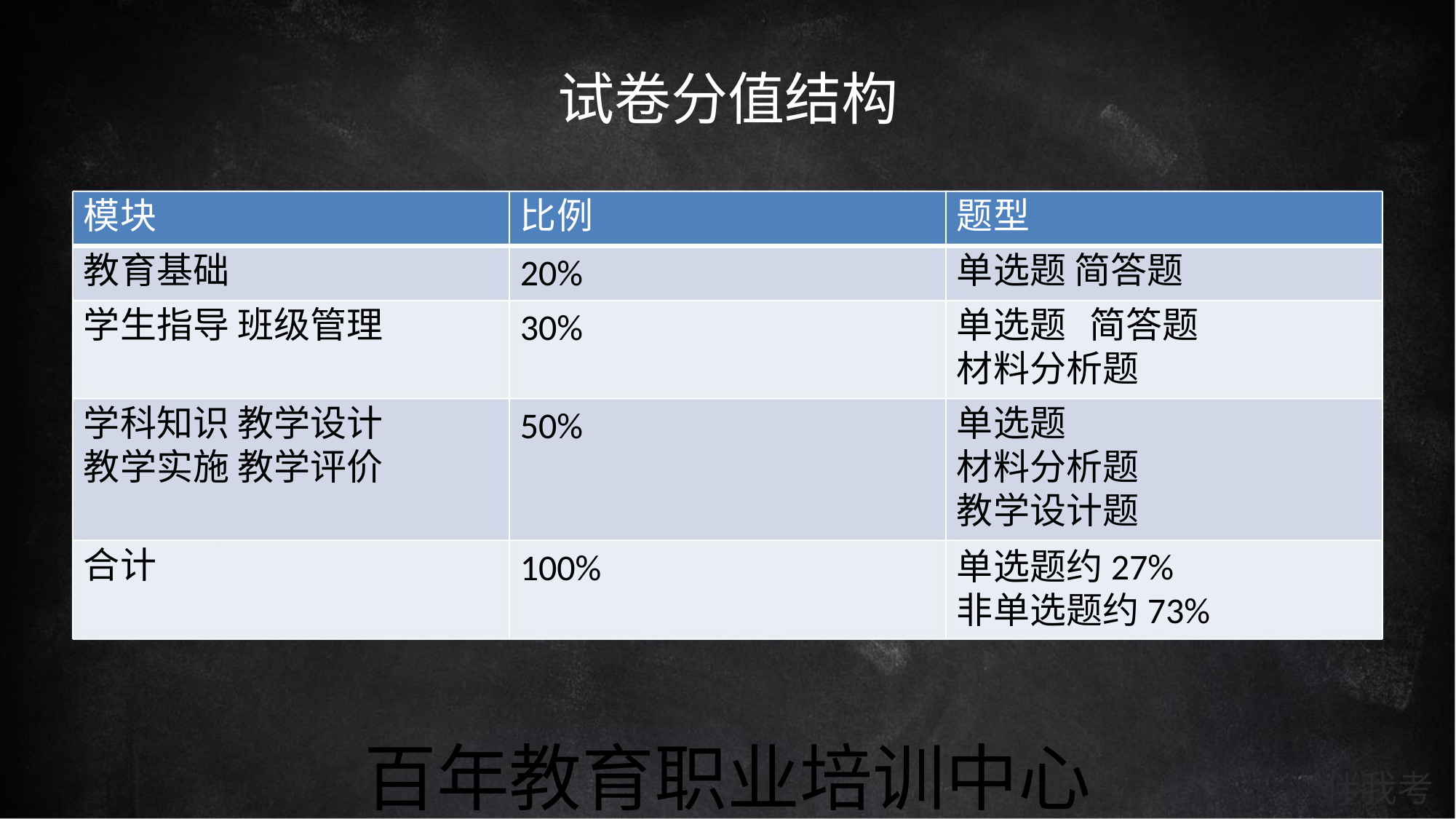

试卷分值结构
模块
比例
题型
教育基础
单选题 简答题
20%
30%
学生指导 班级管理
单选题 简答题
材料分析题
学科知识 教学设计
教学实施 教学评价
单选题
材料分析题
教学设计题
50%
合计
单选题约27%
100%
非单选题约73%
百年教育职业培训中心
伴我考